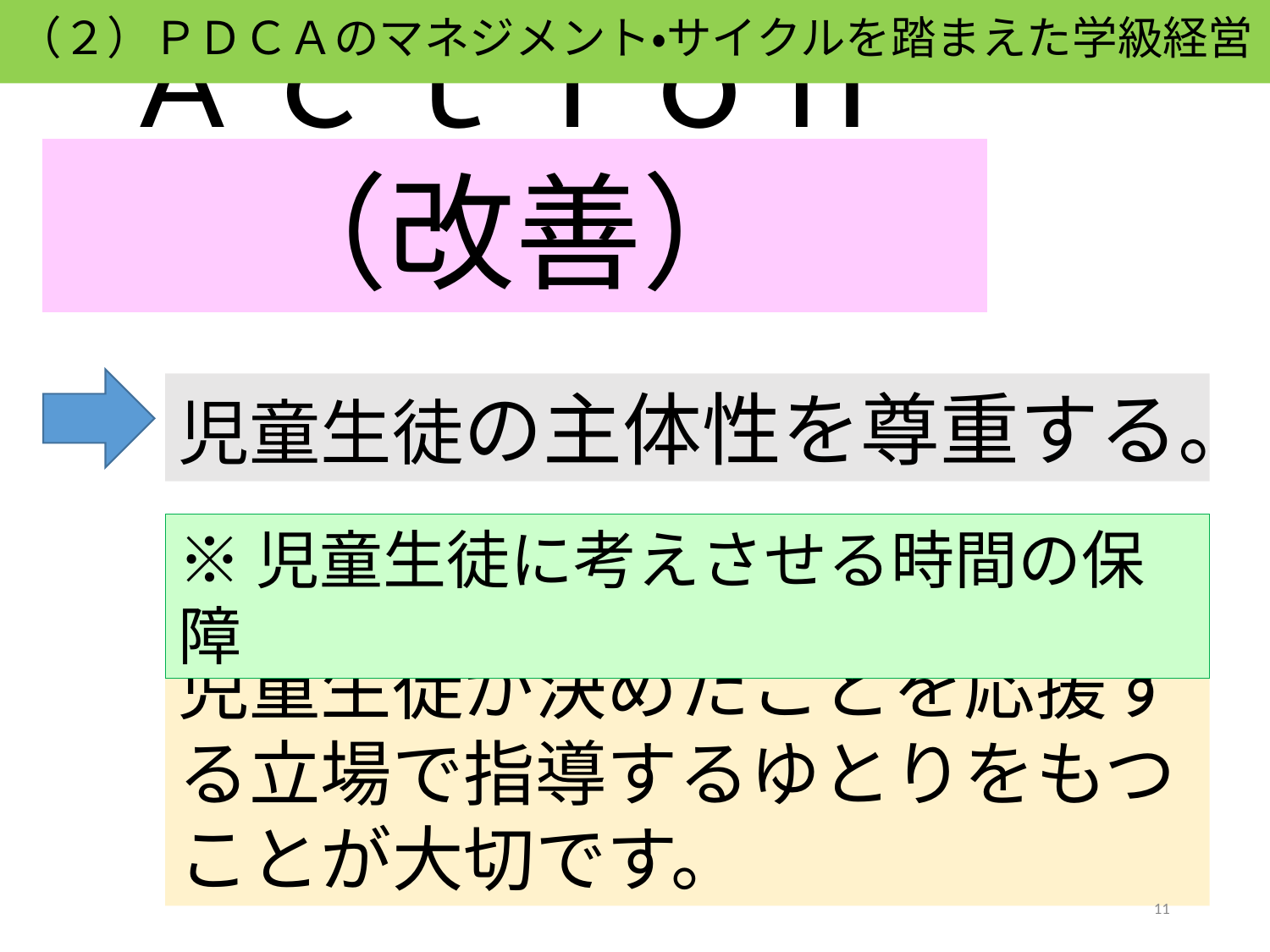

（２）ＰＤＣＡのマネジメント・サイクルを踏まえた学級経営
Aｃｔｉｏｎ（改善）

児童生徒の主体性を尊重する。
※児童生徒に考えさせる時間の保障
児童生徒が決めたことを応援する立場で指導するゆとりをもつことが大切です。
11